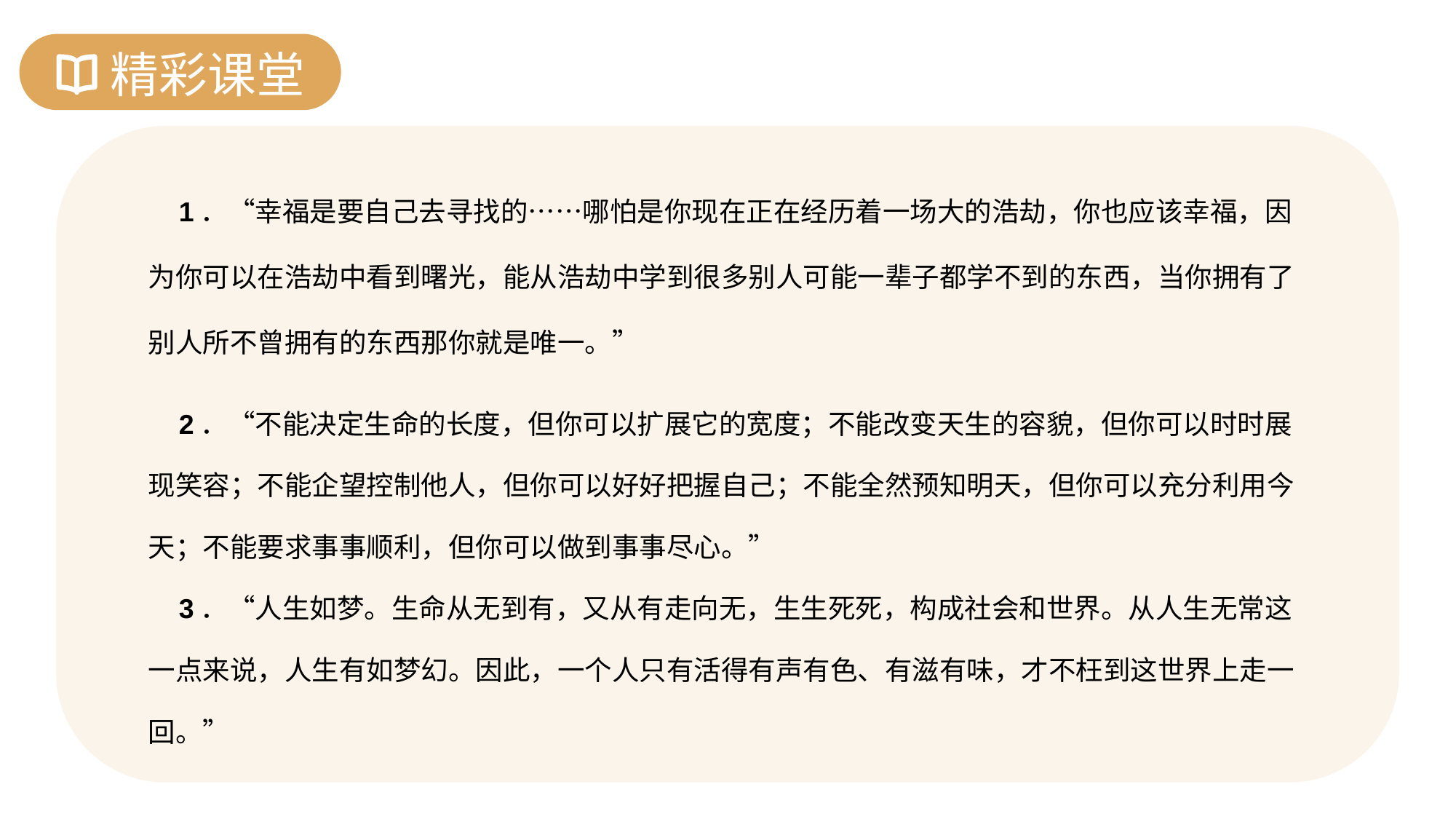

精彩课堂

    1．“幸福是要自己去寻找的……哪怕是你现在正在经历着一场大的浩劫，你也应该幸福，因为你可以在浩劫中看到曙光，能从浩劫中学到很多别人可能一辈子都学不到的东西，当你拥有了别人所不曾拥有的东西那你就是唯一。”
    2．“不能决定生命的长度，但你可以扩展它的宽度；不能改变天生的容貌，但你可以时时展现笑容；不能企望控制他人，但你可以好好把握自己；不能全然预知明天，但你可以充分利用今天；不能要求事事顺利，但你可以做到事事尽心。”
    3．“人生如梦。生命从无到有，又从有走向无，生生死死，构成社会和世界。从人生无常这一点来说，人生有如梦幻。因此，一个人只有活得有声有色、有滋有味，才不枉到这世界上走一回。”